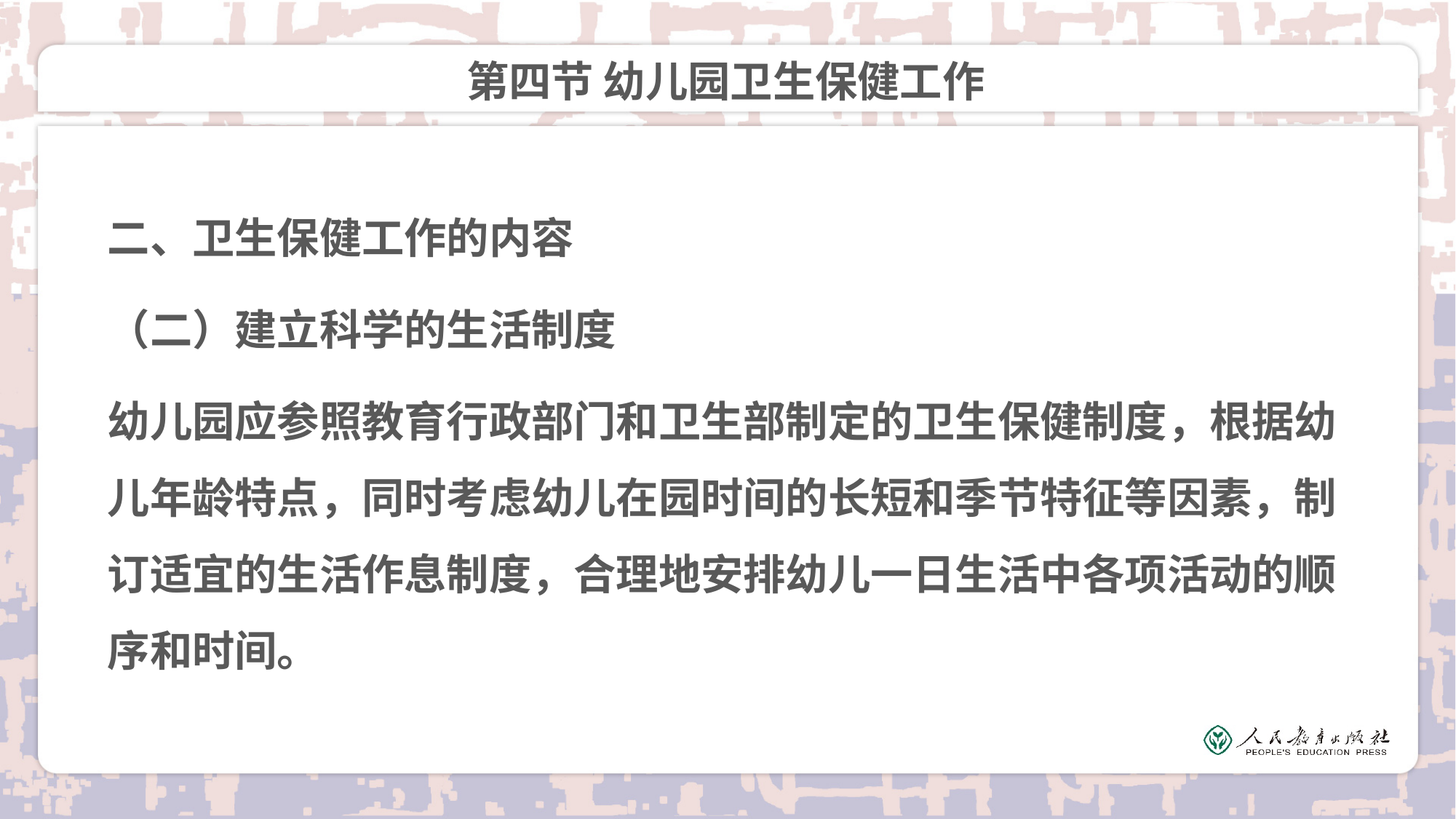

# 第四节 幼儿园卫生保健工作
二、卫生保健工作的内容
（二）建立科学的生活制度
幼儿园应参照教育行政部门和卫生部制定的卫生保健制度，根据幼儿年龄特点，同时考虑幼儿在园时间的长短和季节特征等因素，制订适宜的生活作息制度，合理地安排幼儿一日生活中各项活动的顺序和时间。